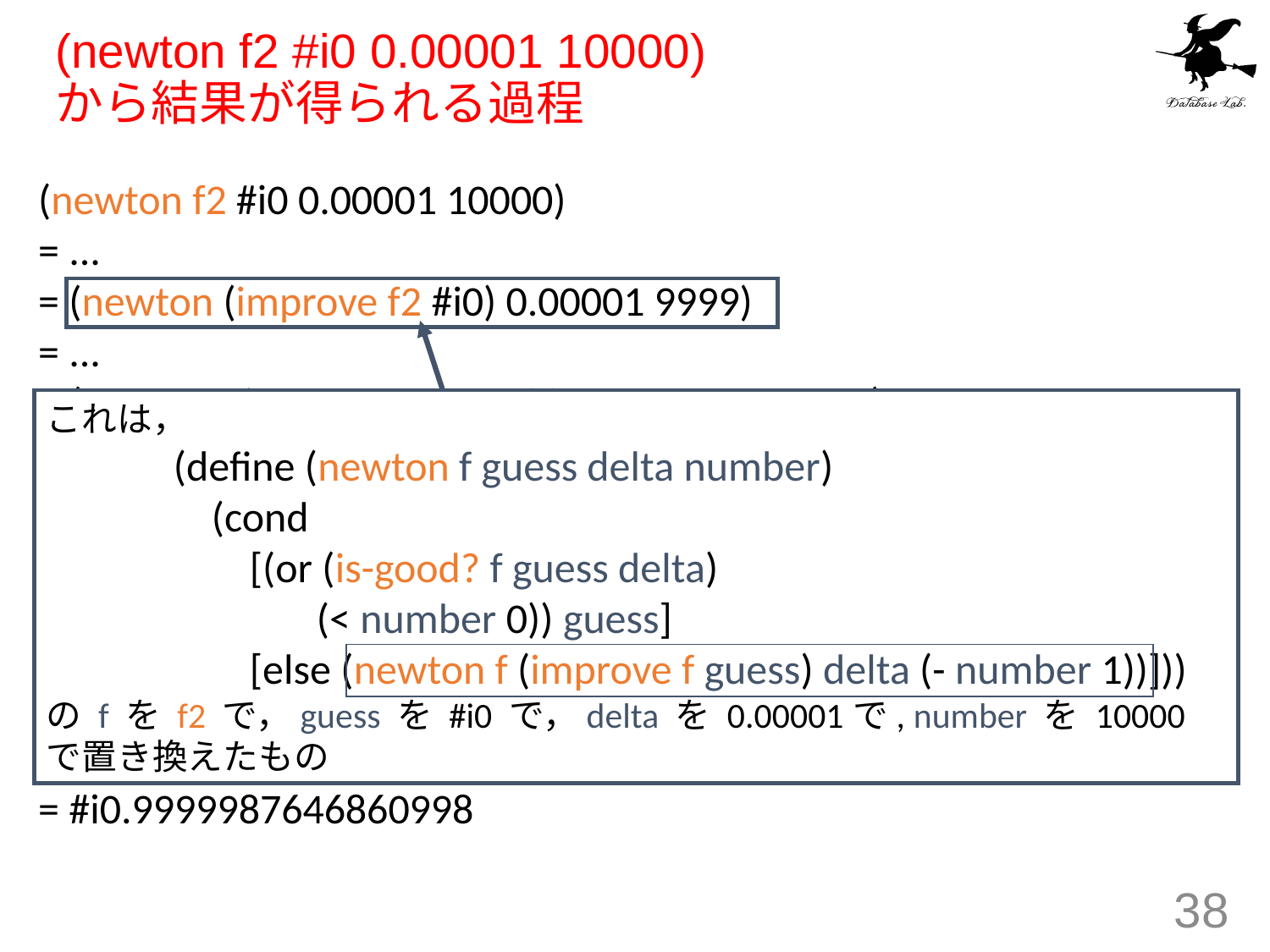

# (newton f2 #i0 0.00001 10000)　 から結果が得られる過程
(newton f2 #i0 0.00001 10000)
= ...
= (newton (improve f2 #i0) 0.00001 9999)
= ...
= (newton #i0.5454545449588037 0.00001 9999)
= ...
= (newton (improve f2 #i0.5454545449588037) 0.00001 9998)
= ...
= (newton #i0.8489532098093157 0.00001 9998)
= ...
= (newton (improve f2 #i0.8489532098093157 ) 0.00001 9997)
= ...
= #i0.9999987646860998

これは，
	(define (newton f guess delta number)
	    (cond
	        [(or (is-good? f guess delta)
	               (< number 0)) guess]
	        [else (newton f (improve f guess) delta (- number 1))]))
の f を f2 で，guess を #i0 で，delta を 0.00001で, number を 10000 で置き換えたもの

38